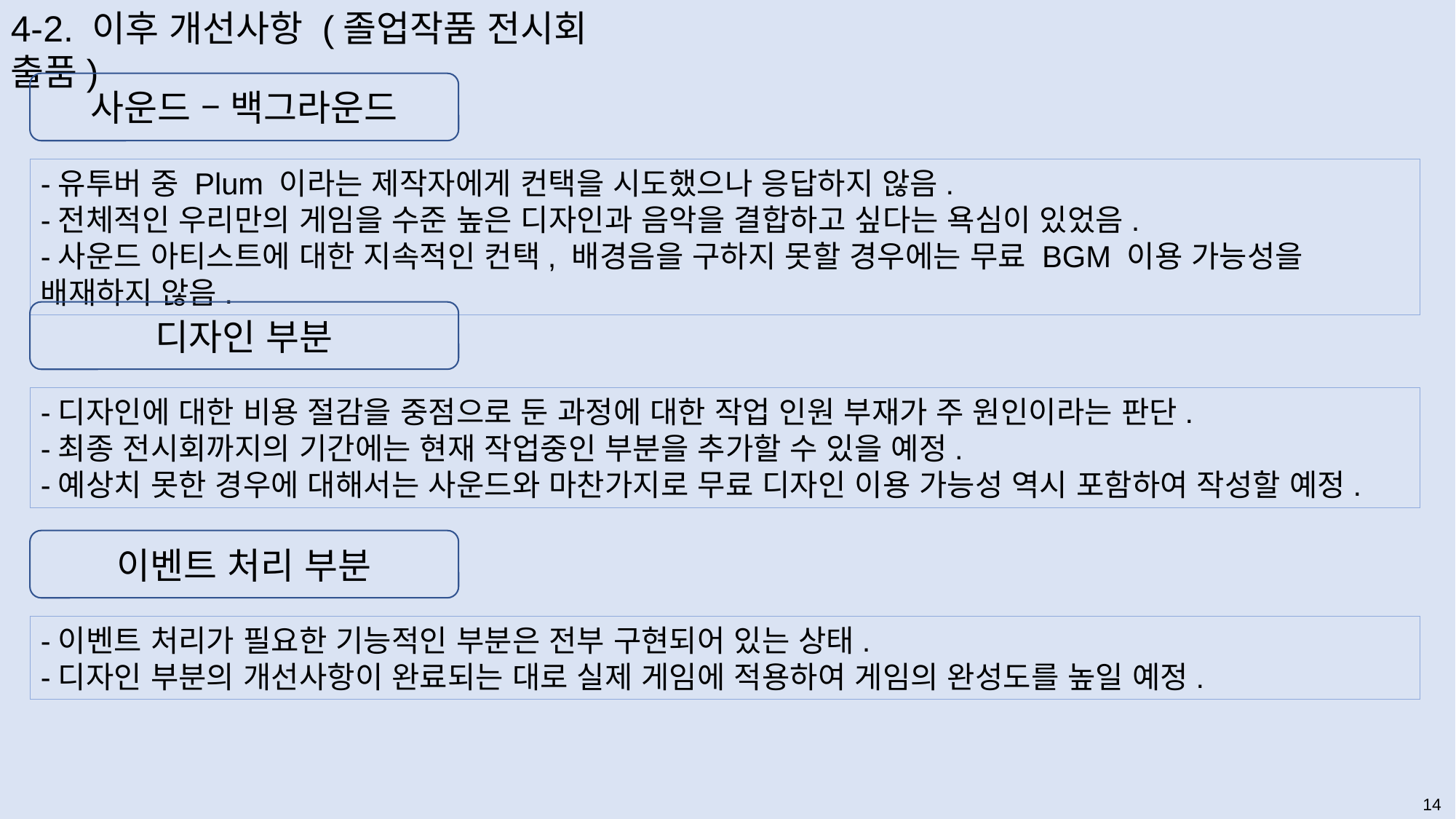

4-2. 이후 개선사항 (졸업작품 전시회 출품)
사운드 – 백그라운드
-유투버 중 Plum 이라는 제작자에게 컨택을 시도했으나 응답하지 않음.
-전체적인 우리만의 게임을 수준 높은 디자인과 음악을 결합하고 싶다는 욕심이 있었음.
-사운드 아티스트에 대한 지속적인 컨택, 배경음을 구하지 못할 경우에는 무료 BGM 이용 가능성을 배재하지 않음.
디자인 부분
-디자인에 대한 비용 절감을 중점으로 둔 과정에 대한 작업 인원 부재가 주 원인이라는 판단.
-최종 전시회까지의 기간에는 현재 작업중인 부분을 추가할 수 있을 예정.
-예상치 못한 경우에 대해서는 사운드와 마찬가지로 무료 디자인 이용 가능성 역시 포함하여 작성할 예정.
이벤트 처리 부분
-이벤트 처리가 필요한 기능적인 부분은 전부 구현되어 있는 상태.
-디자인 부분의 개선사항이 완료되는 대로 실제 게임에 적용하여 게임의 완성도를 높일 예정.
14